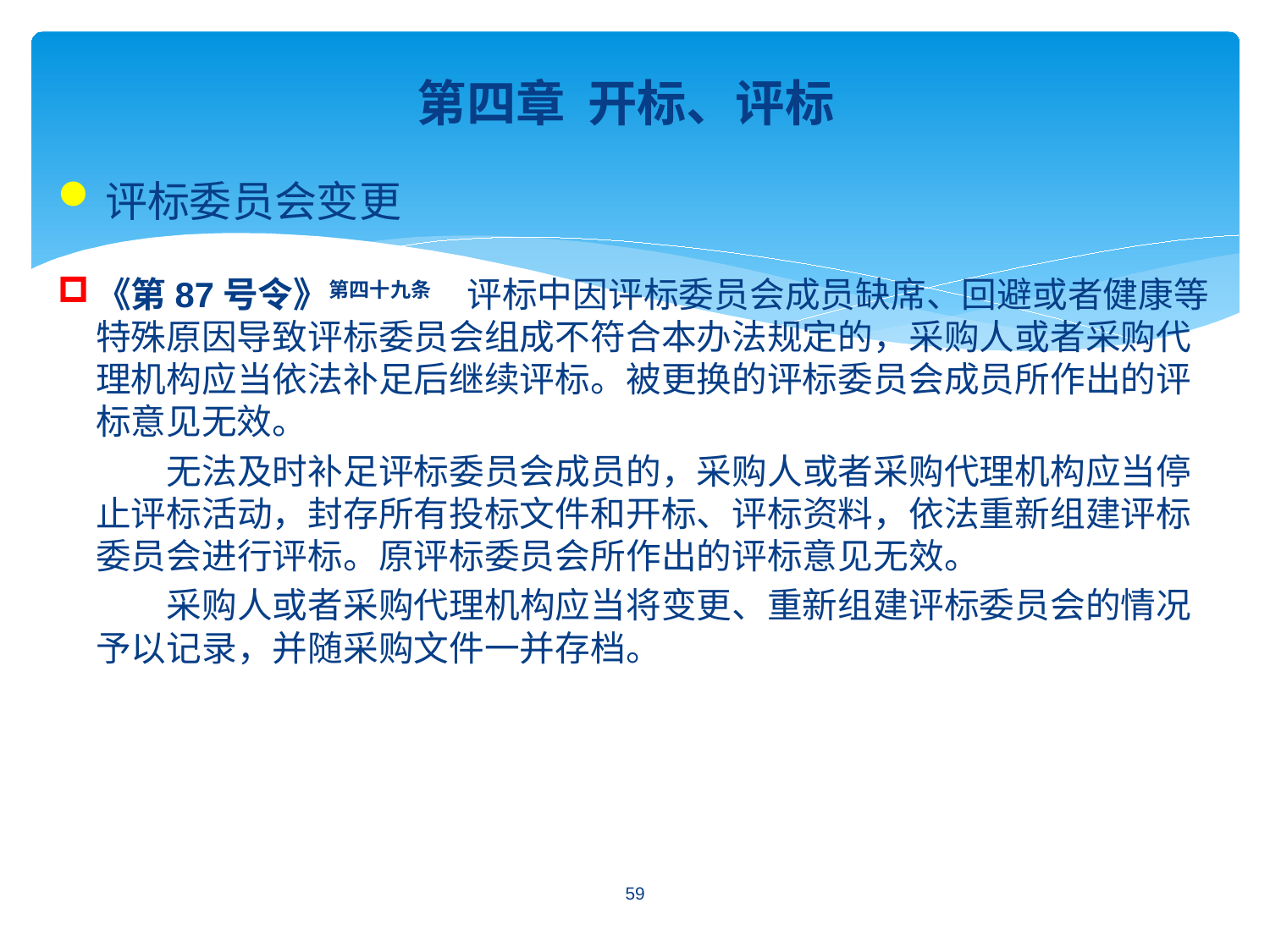

第四章  开标、评标
评标委员会变更
《第87号令》第四十九条　评标中因评标委员会成员缺席、回避或者健康等特殊原因导致评标委员会组成不符合本办法规定的，采购人或者采购代理机构应当依法补足后继续评标。被更换的评标委员会成员所作出的评标意见无效。
　　无法及时补足评标委员会成员的，采购人或者采购代理机构应当停止评标活动，封存所有投标文件和开标、评标资料，依法重新组建评标委员会进行评标。原评标委员会所作出的评标意见无效。
　　采购人或者采购代理机构应当将变更、重新组建评标委员会的情况予以记录，并随采购文件一并存档。
59